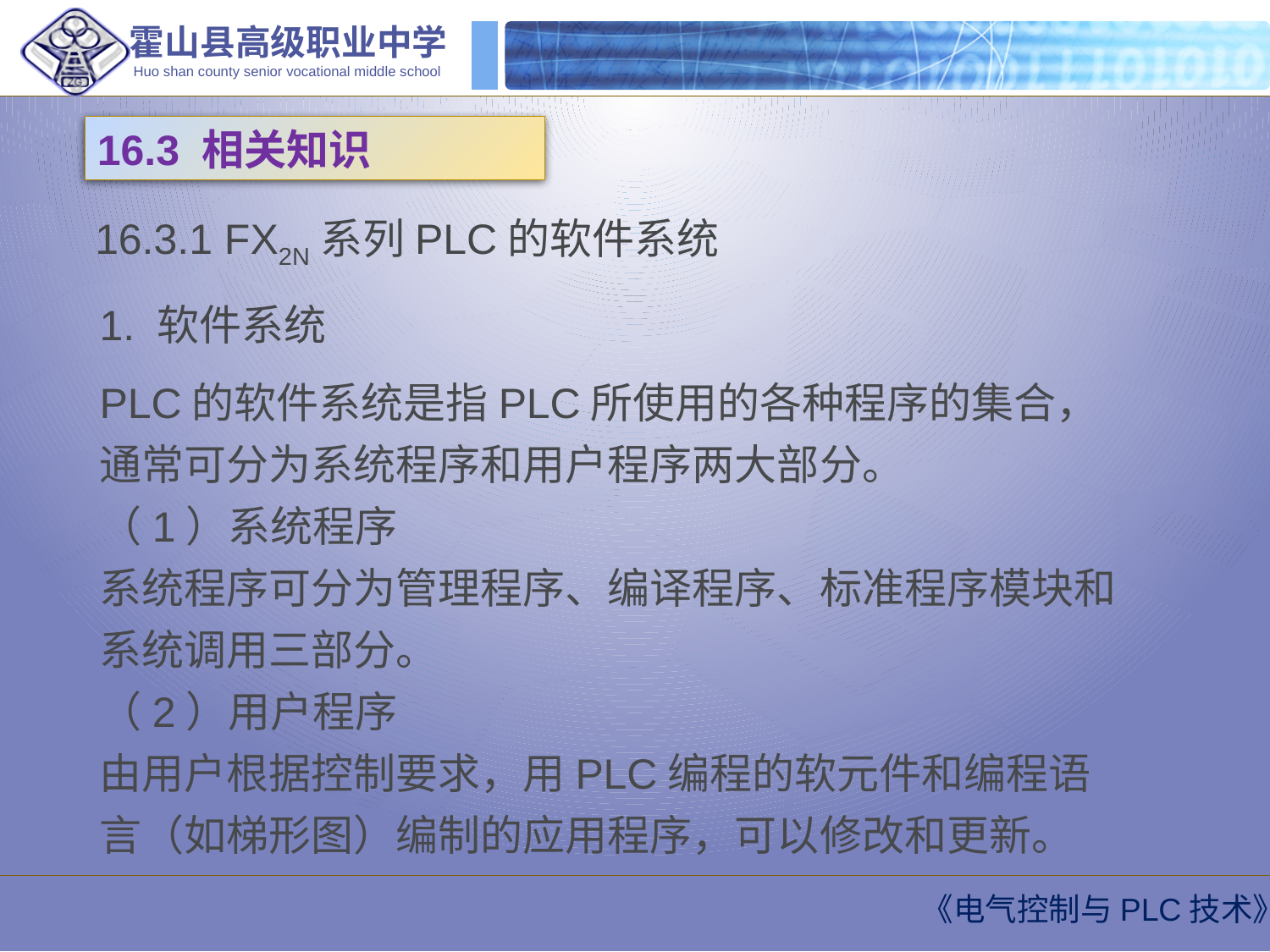

16.3 相关知识
16.3.1 FX2N系列PLC的软件系统
1. 软件系统
PLC的软件系统是指PLC所使用的各种程序的集合，通常可分为系统程序和用户程序两大部分。
（1）系统程序
系统程序可分为管理程序、编译程序、标准程序模块和系统调用三部分。
（2）用户程序
由用户根据控制要求，用PLC编程的软元件和编程语言（如梯形图）编制的应用程序，可以修改和更新。